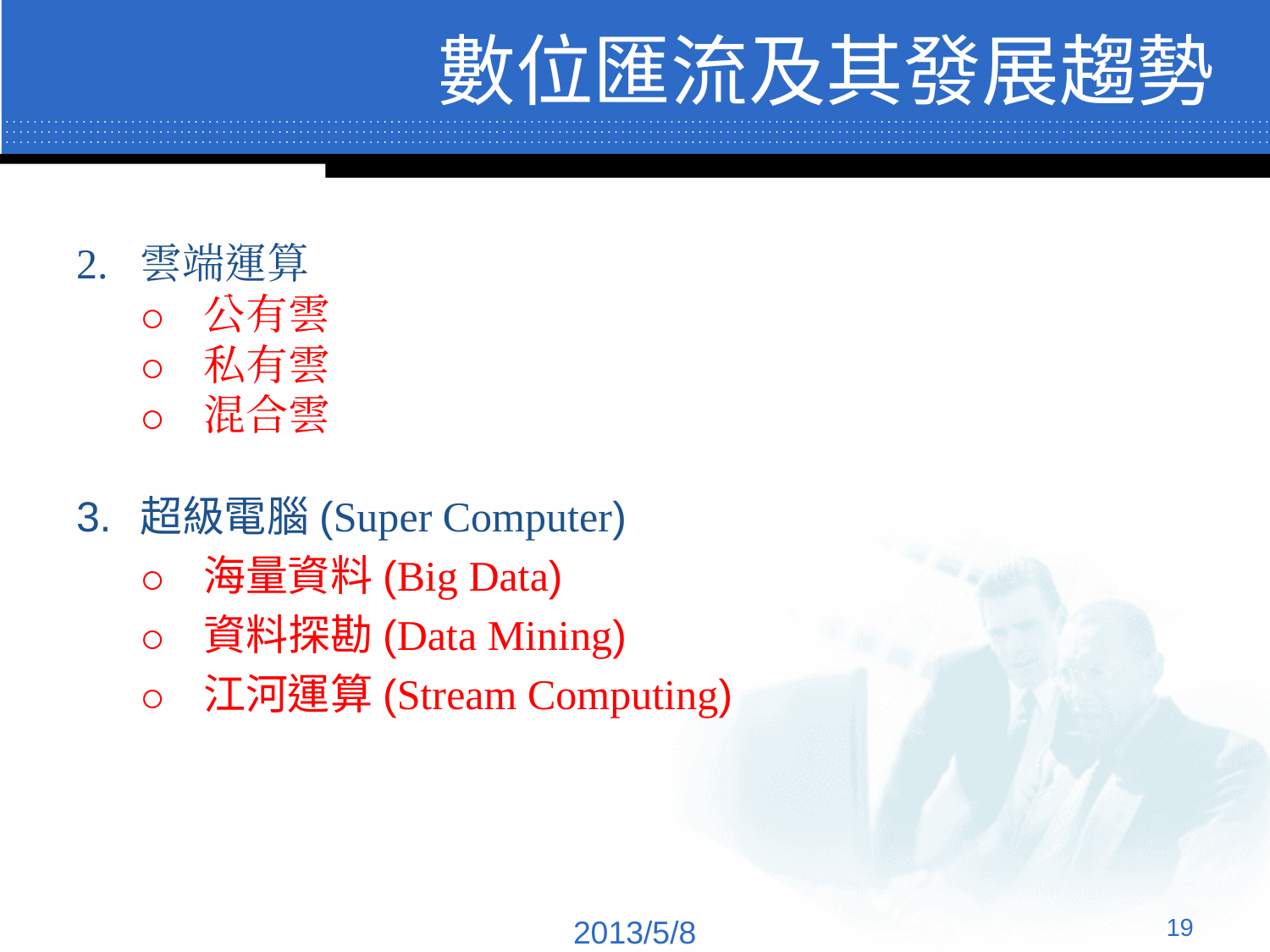

# 數位匯流及其發展趨勢

雲端運算
公有雲
私有雲
混合雲

超級電腦(Super Computer)
海量資料(Big Data)
資料探勘(Data Mining)
江河運算(Stream Computing)

19
2013/5/8